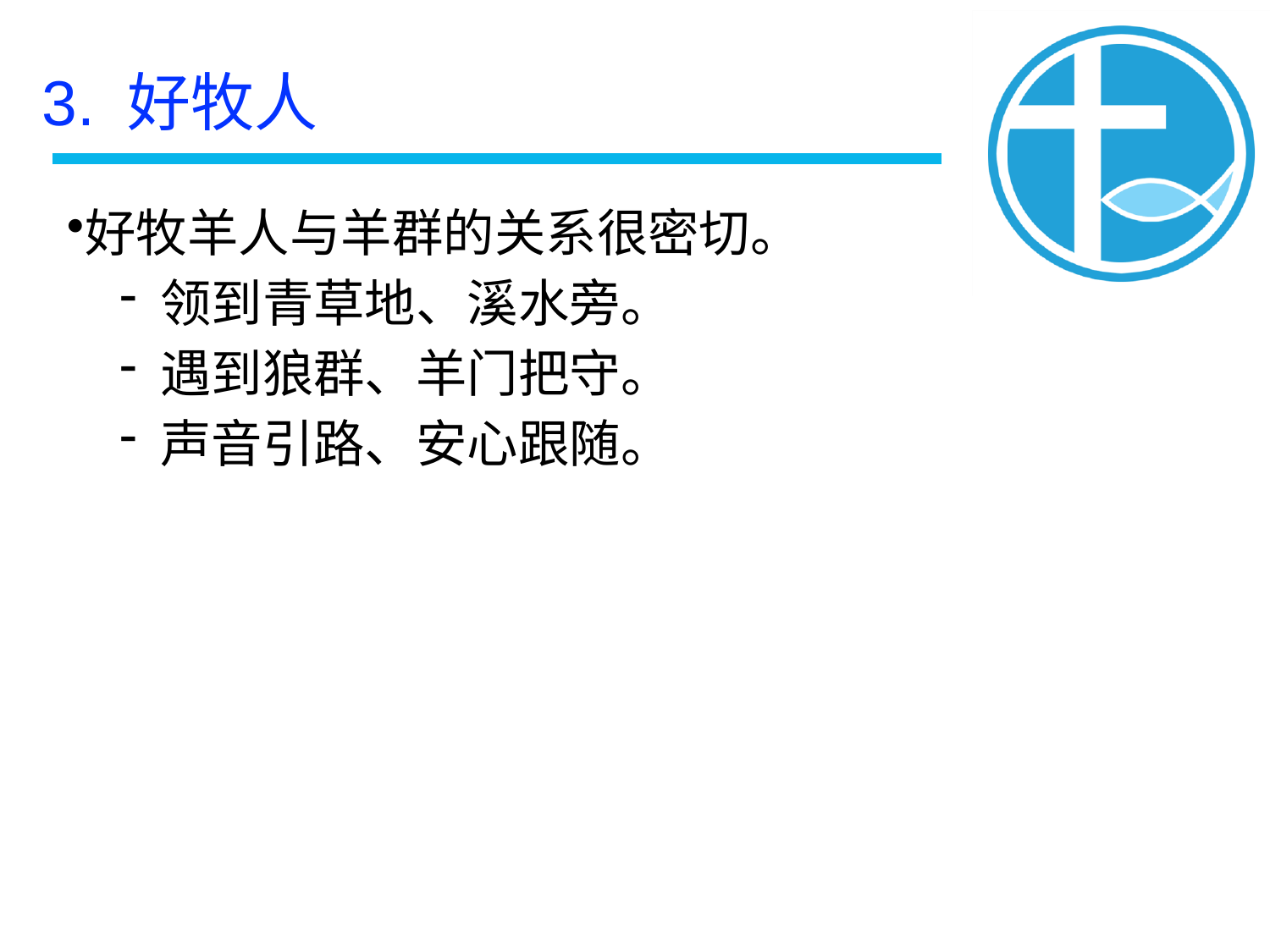

3. 好牧人
好牧羊人与羊群的关系很密切。
领到青草地、溪水旁。
遇到狼群、羊门把守。
声音引路、安心跟随。